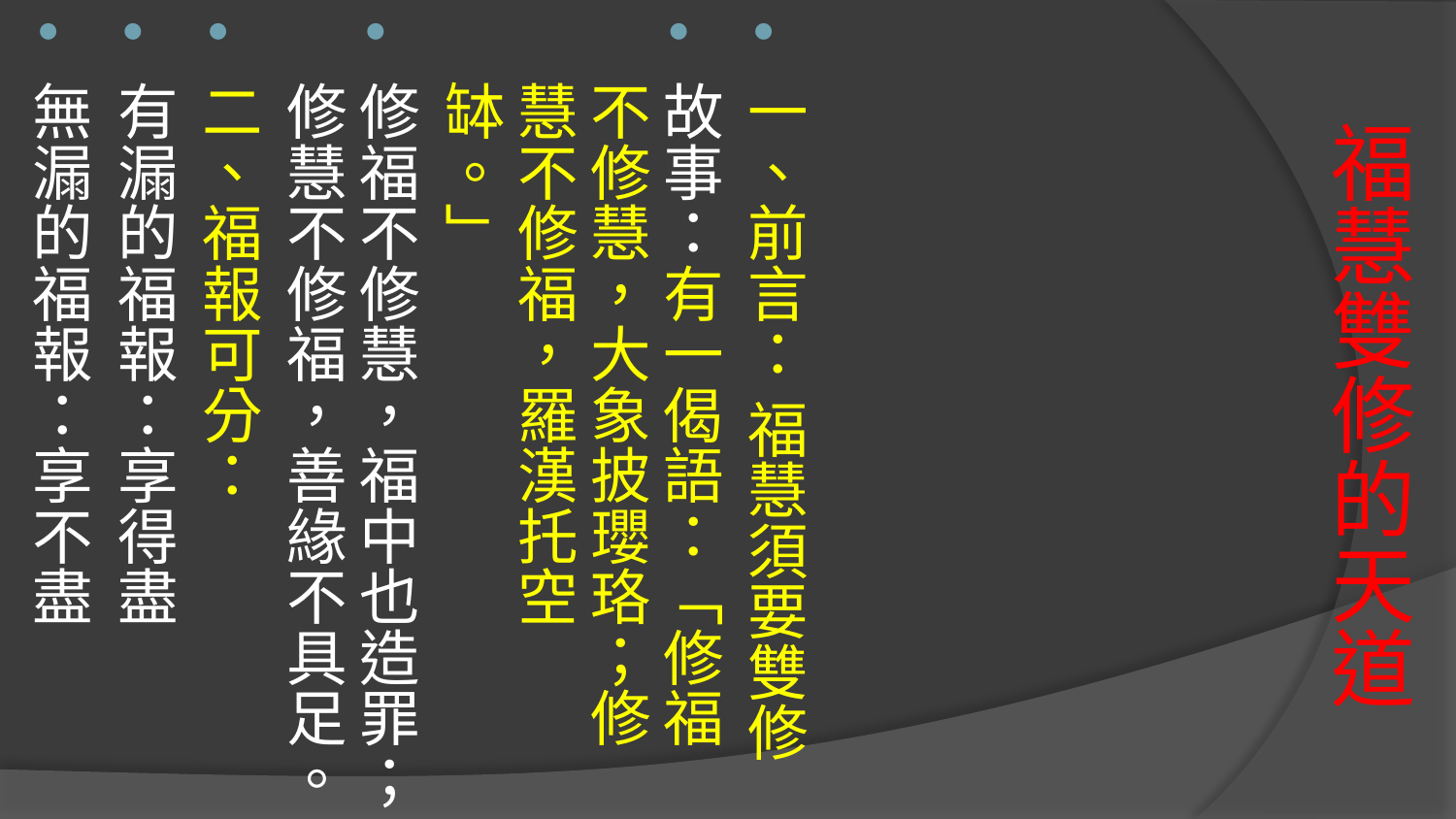

一、前言： 福慧須要雙修
故事：有一偈語：「修福不修慧，大象披瓔珞；修慧不修福，羅漢托空缽。」
修福不修慧，福中也造罪；修慧不修福，善緣不具足。
二、福報可分：
有漏的福報：享得盡
無漏的福報：享不盡
# 福慧雙修的天道